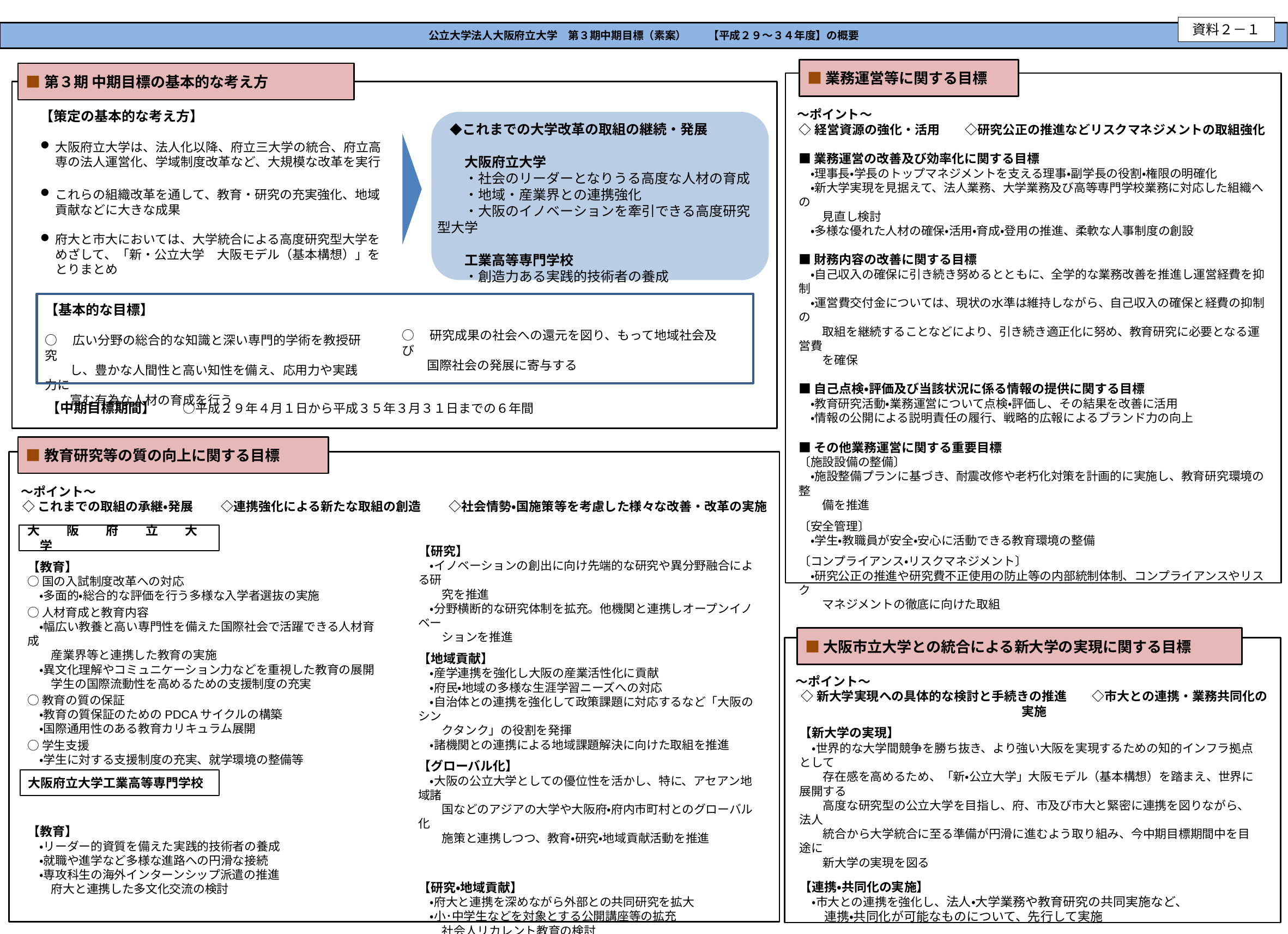

資料２－１
# 公立大学法人大阪府立大学　第３期中期目標（素案）　　【平成２９～３４年度】の概要
■業務運営等に関する目標
■第３期 中期目標の基本的な考え方

【策定の基本的な考え方】

大阪府立大学は、法人化以降、府立三大学の統合、府立高専の法人運営化、学域制度改革など、大規模な改革を実行

これらの組織改革を通して、教育・研究の充実強化、地域貢献などに大きな成果

府大と市大においては、大学統合による高度研究型大学をめざして、「新・公立大学　大阪モデル（基本構想）」をとりまとめ

～ポイント～
◇経営資源の強化・活用　　◇研究公正の推進などリスクマネジメントの取組強化

　◆これまでの大学改革の取組の継続・発展

　　大阪府立大学
　　・社会のリーダーとなりうる高度な人材の育成
　　・地域・産業界との連携強化
　　・大阪のイノベーションを牽引できる高度研究型大学

　　工業高等専門学校
　　・創造力ある実践的技術者の養成

■業務運営の改善及び効率化に関する目標
　・理事長・学長のトップマネジメントを支える理事・副学長の役割・権限の明確化
　・新大学実現を見据えて、法人業務、大学業務及び高等専門学校業務に対応した組織への
　　見直し検討
　・多様な優れた人材の確保・活用・育成・登用の推進、柔軟な人事制度の創設

■財務内容の改善に関する目標
　・自己収入の確保に引き続き努めるとともに、全学的な業務改善を推進し運営経費を抑制
　・運営費交付金については、現状の水準は維持しながら、自己収入の確保と経費の抑制の
　　取組を継続することなどにより、引き続き適正化に努め、教育研究に必要となる運営費
　　を確保

■自己点検・評価及び当該状況に係る情報の提供に関する目標
　・教育研究活動・業務運営について点検・評価し、その結果を改善に活用
　・情報の公開による説明責任の履行、戦略的広報によるブランド力の向上

■その他業務運営に関する重要目標
〔施設設備の整備〕
　・施設整備プランに基づき、耐震改修や老朽化対策を計画的に実施し、教育研究環境の整
　　備を推進
〔安全管理〕
　・学生・教職員が安全・安心に活動できる教育環境の整備
〔コンプライアンス・リスクマネジメント〕
　・研究公正の推進や研究費不正使用の防止等の内部統制体制、コンプライアンスやリスク
　　マネジメントの徹底に向けた取組

【基本的な目標】

○　広い分野の総合的な知識と深い専門的学術を教授研究
　　し、豊かな人間性と高い知性を備え、応用力や実践力に
　　富む有為な人材の育成を行う

○　研究成果の社会への還元を図り、もって地域社会及び
　　国際社会の発展に寄与する

【中期目標期間】　　○平成２９年４月１日から平成３５年３月３１日までの６年間

■教育研究等の質の向上に関する目標

～ポイント～
◇これまでの取組の承継・発展　 　◇連携強化による新たな取組の創造　　 ◇社会情勢・国施策等を考慮した様々な改善・改革の実施

【研究】
　・イノベーションの創出に向け先端的な研究や異分野融合による研
　　究を推進
　・分野横断的な研究体制を拡充。他機関と連携しオープンイノベー
　　ションを推進
【地域貢献】
　・産学連携を強化し大阪の産業活性化に貢献
　・府民・地域の多様な生涯学習ニーズへの対応
　・自治体との連携を強化して政策課題に対応するなど「大阪のシン
　　クタンク」の役割を発揮
　・諸機関との連携による地域課題解決に向けた取組を推進
【グローバル化】
　・大阪の公立大学としての優位性を活かし、特に、アセアン地域諸
　　国などのアジアの大学や大阪府・府内市町村とのグローバル化
　　施策と連携しつつ、教育・研究・地域貢献活動を推進

【研究・地域貢献】
　・府大と連携を深めながら外部との共同研究を拡大
　・小･中学生などを対象とする公開講座等の拡充
　　社会人リカレント教育の検討

【教育】
○国の入試制度改革への対応
　・多面的・総合的な評価を行う多様な入学者選抜の実施
○人材育成と教育内容
　・幅広い教養と高い専門性を備えた国際社会で活躍できる人材育成
　　産業界等と連携した教育の実施
　・異文化理解やコミュニケーション力などを重視した教育の展開
　　学生の国際流動性を高めるための支援制度の充実
○教育の質の保証
　・教育の質保証のためのPDCAサイクルの構築
　・国際通用性のある教育カリキュラム展開
○学生支援
　・学生に対する支援制度の充実、就学環境の整備等

【教育】
　・リーダー的資質を備えた実践的技術者の養成
　・就職や進学など多様な進路への円滑な接続
　・専攻科生の海外インターンシップ派遣の推進
　　府大と連携した多文化交流の検討
大　　阪　　府　　立　　大　　学
■大阪市立大学との統合による新大学の実現に関する目標

～ポイント～
◇新大学実現への具体的な検討と手続きの推進　　◇市大との連携・業務共同化の実施

【新大学の実現】
　・世界的な大学間競争を勝ち抜き、より強い大阪を実現するための知的インフラ拠点として
　　存在感を高めるため、「新・公立大学」大阪モデル（基本構想）を踏まえ、世界に展開する
　　高度な研究型の公立大学を目指し、府、市及び市大と緊密に連携を図りながら、法人
　　統合から大学統合に至る準備が円滑に進むよう取り組み、今中期目標期間中を目途に
　　新大学の実現を図る

【連携・共同化の実施】
　・市大との連携を強化し、法人・大学業務や教育研究の共同実施など、
　　連携・共同化が可能なものについて、先行して実施

大阪府立大学工業高等専門学校